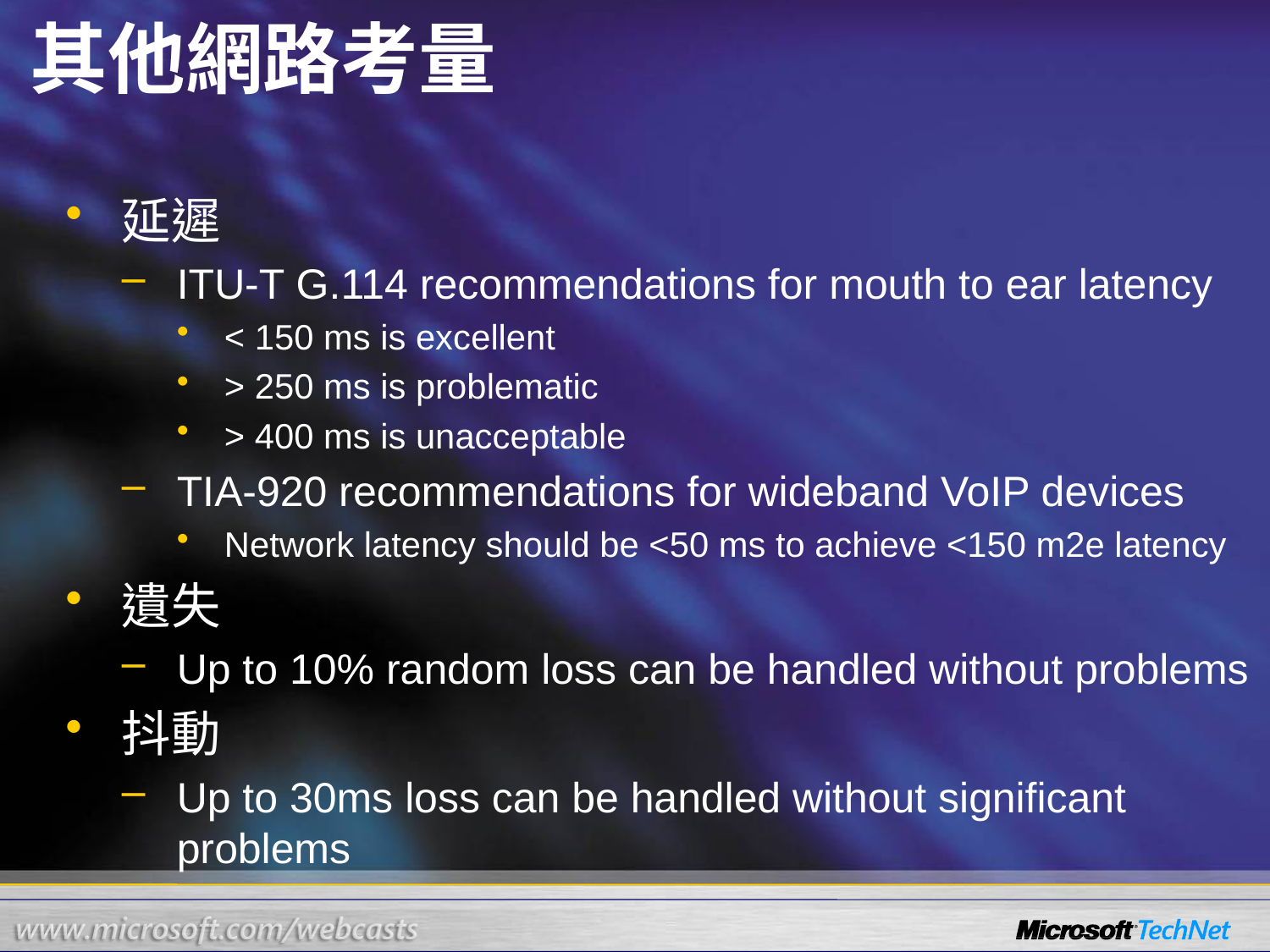

# 其他網路考量
延遲
ITU-T G.114 recommendations for mouth to ear latency
< 150 ms is excellent
> 250 ms is problematic
> 400 ms is unacceptable
TIA-920 recommendations for wideband VoIP devices
Network latency should be <50 ms to achieve <150 m2e latency
遺失
Up to 10% random loss can be handled without problems
抖動
Up to 30ms loss can be handled without significant problems